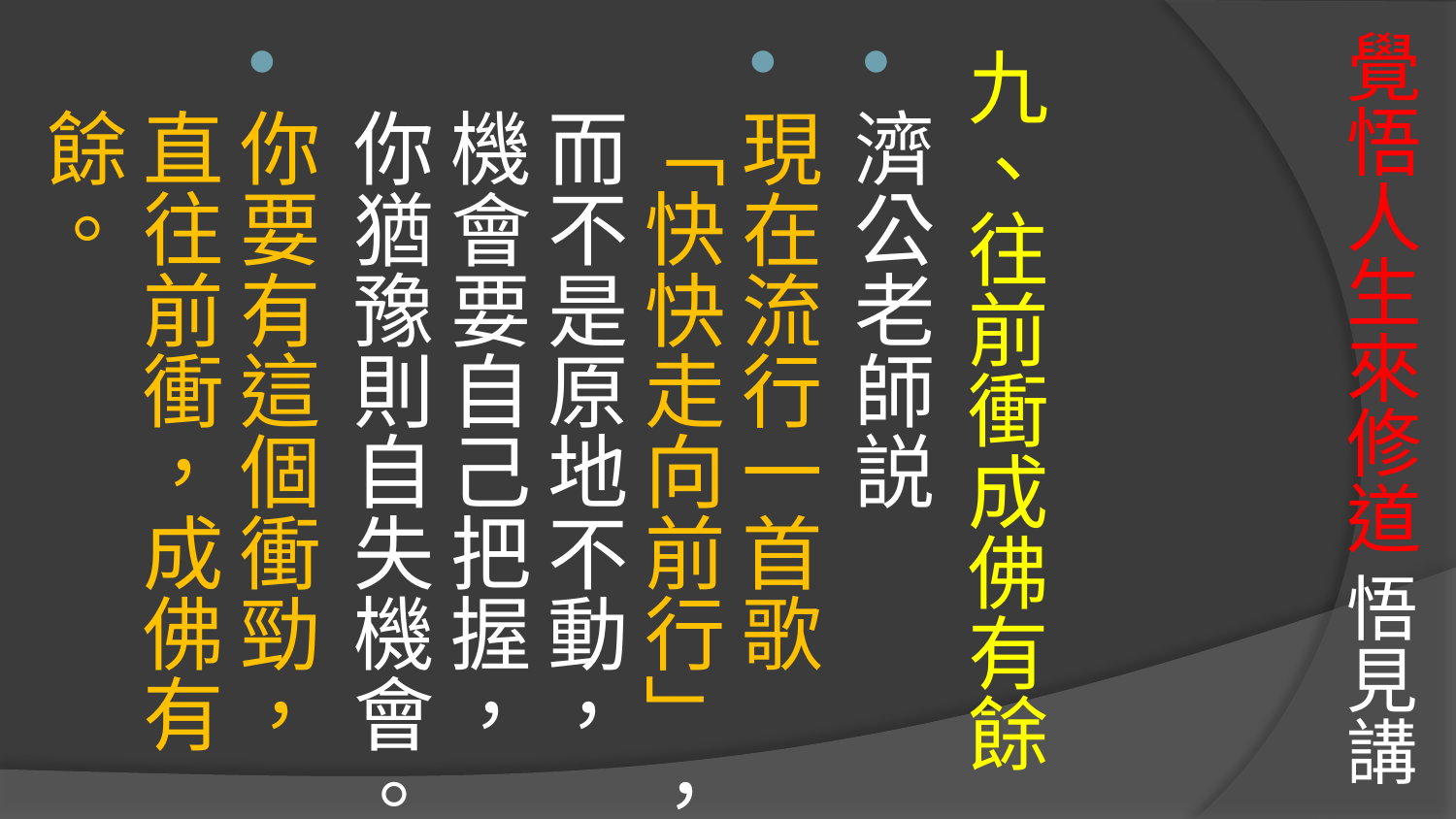

# 覺悟人生來修道 悟見講
九、往前衝成佛有餘
濟公老師説
現在流行一首歌「快快走向前行」，而不是原地不動，機會要自己把握，你猶豫則自失機會。
你要有這個衝勁，直往前衝，成佛有餘。